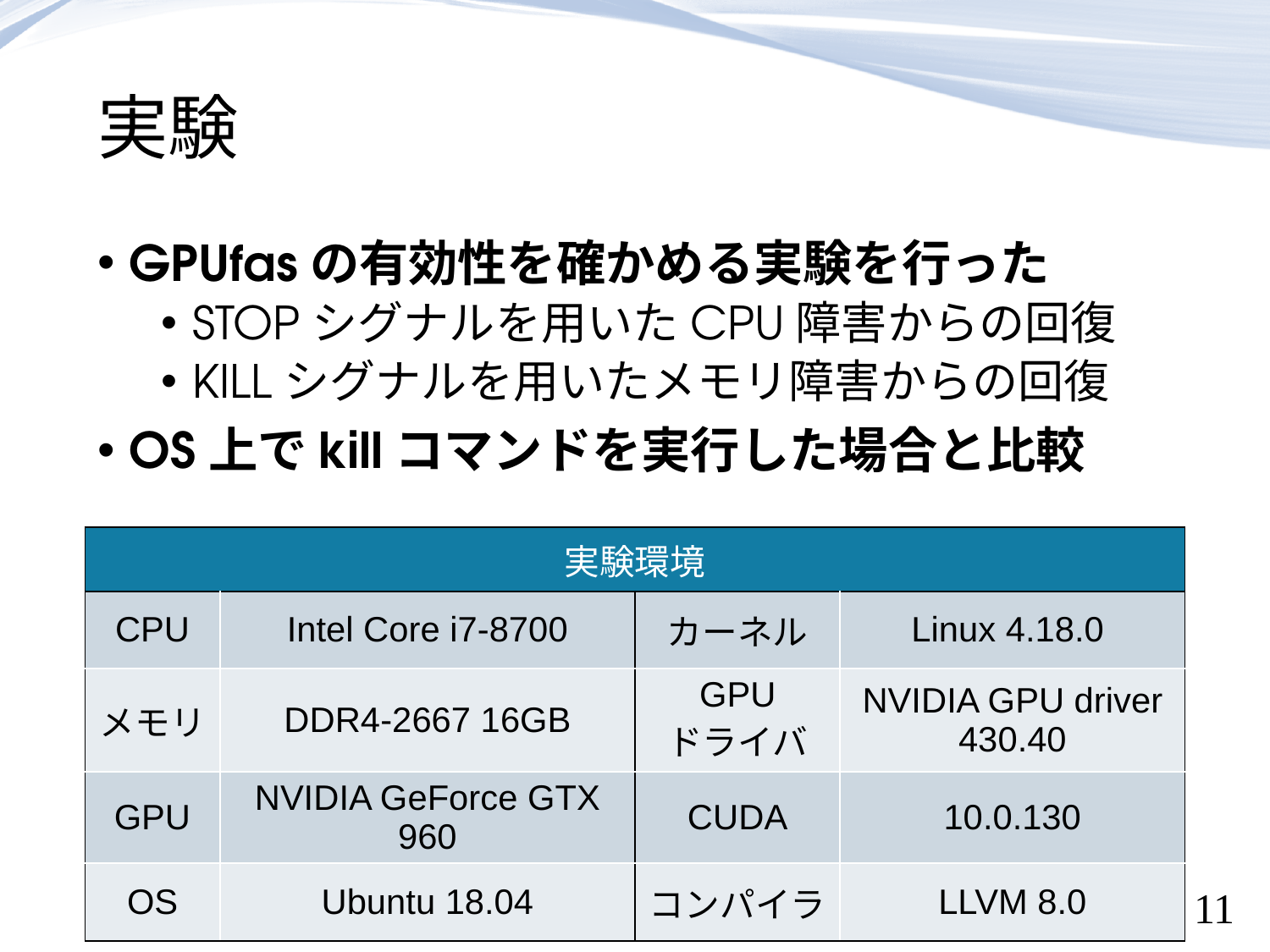

# 実験
GPUfasの有効性を確かめる実験を行った
STOPシグナルを用いたCPU障害からの回復
KILLシグナルを用いたメモリ障害からの回復
OS上でkillコマンドを実行した場合と比較
| 実験環境 |  |  |  |
| --- | --- | --- | --- |
| CPU | Intel Core i7-8700 | カーネル | Linux 4.18.0 |
| メモリ | DDR4-2667 16GB | GPU ドライバ | NVIDIA GPU driver 430.40 |
| GPU | NVIDIA GeForce GTX 960 | CUDA | 10.0.130 |
| OS | Ubuntu 18.04 | コンパイラ | LLVM 8.0 |
11